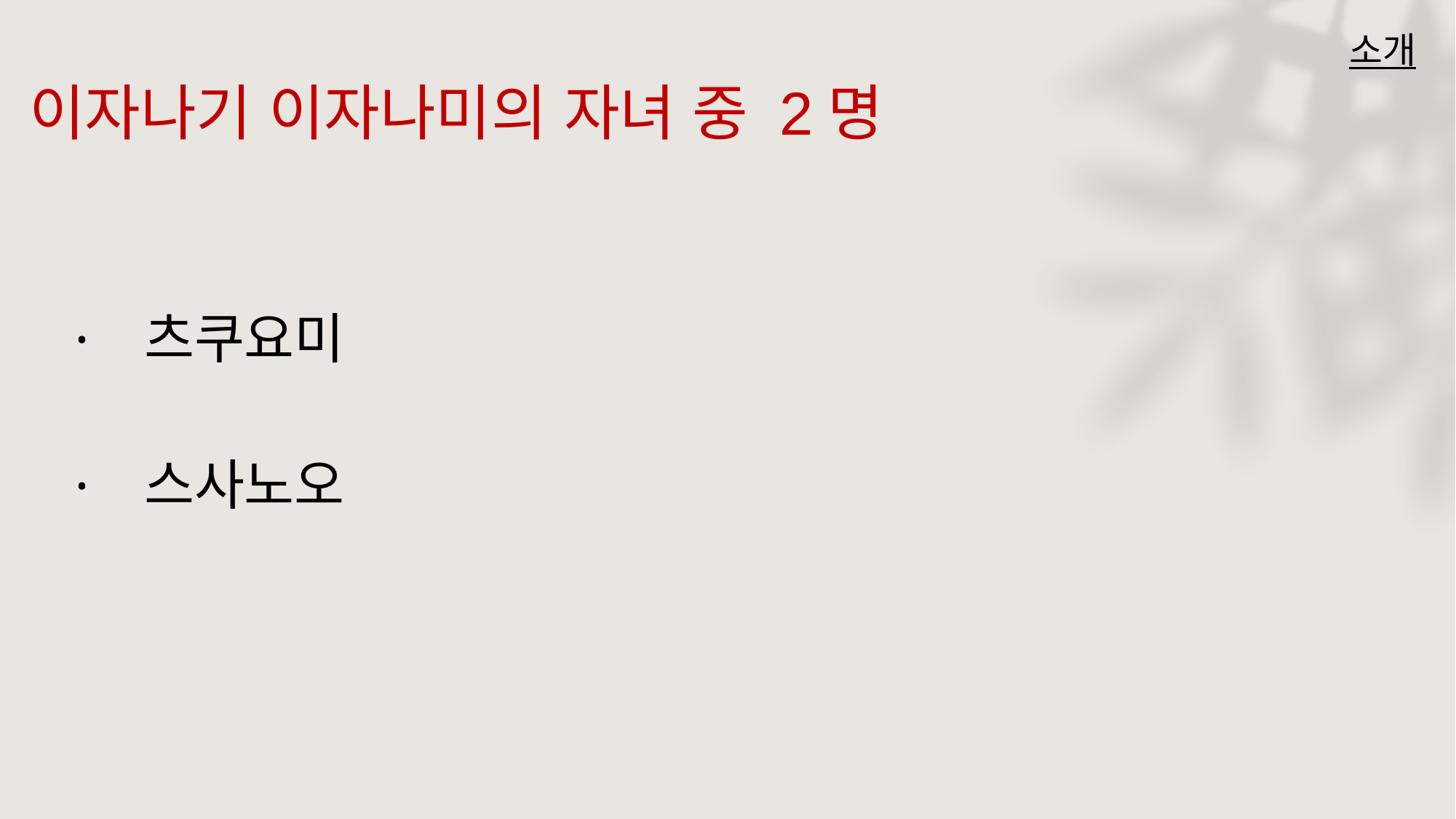

소개
이자나기 이자나미의 자녀 중 2명
· 츠쿠요미
· 스사노오